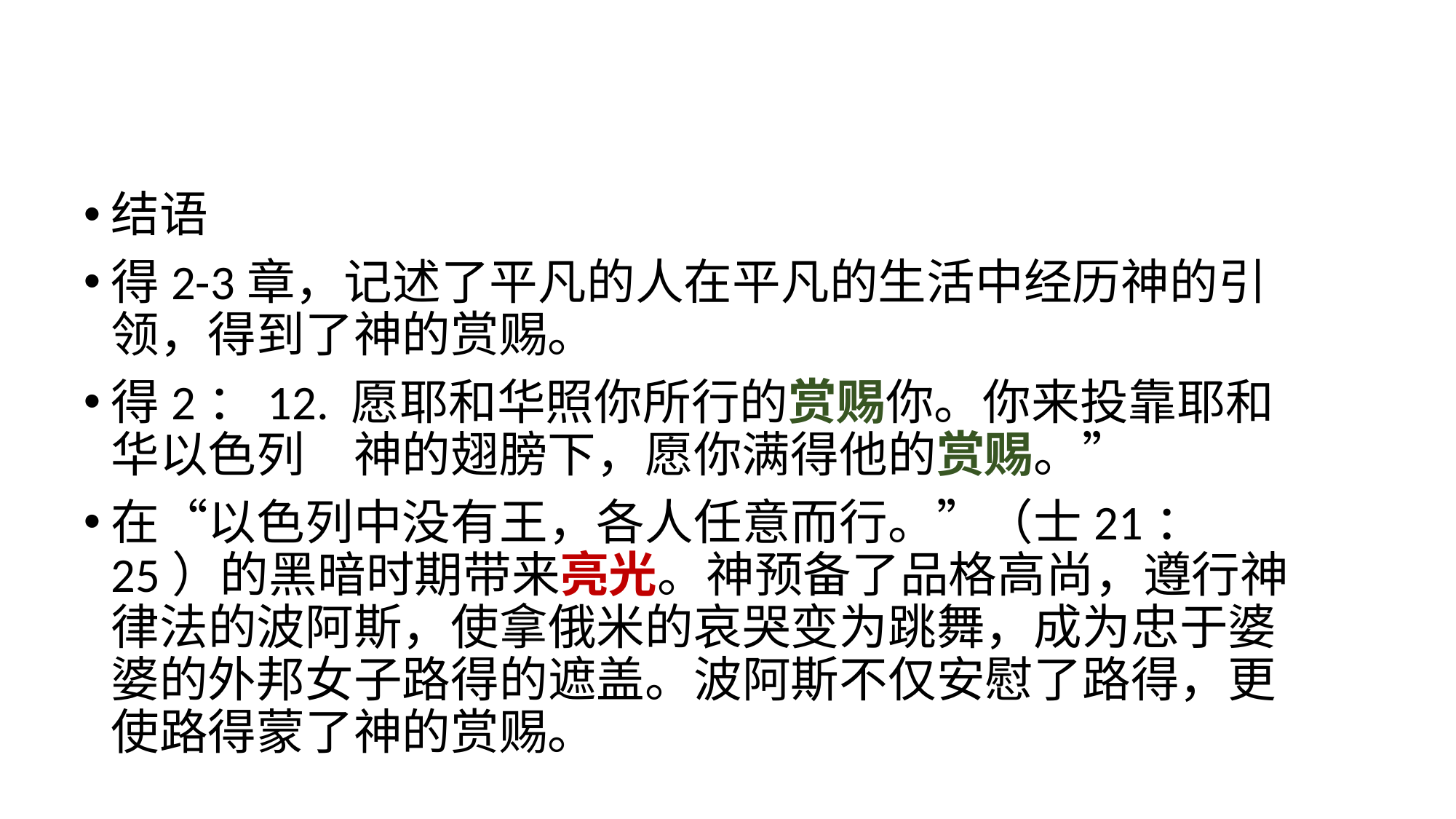

结语
得2-3章，记述了平凡的人在平凡的生活中经历神的引领，得到了神的赏赐。
得2：12. 愿耶和华照你所行的赏赐你。你来投靠耶和华以色列　神的翅膀下，愿你满得他的赏赐。”
在“以色列中没有王，各人任意而行。”（士21：25）的黑暗时期带来亮光。神预备了品格高尚，遵行神律法的波阿斯，使拿俄米的哀哭变为跳舞，成为忠于婆婆的外邦女子路得的遮盖。波阿斯不仅安慰了路得，更使路得蒙了神的赏赐。